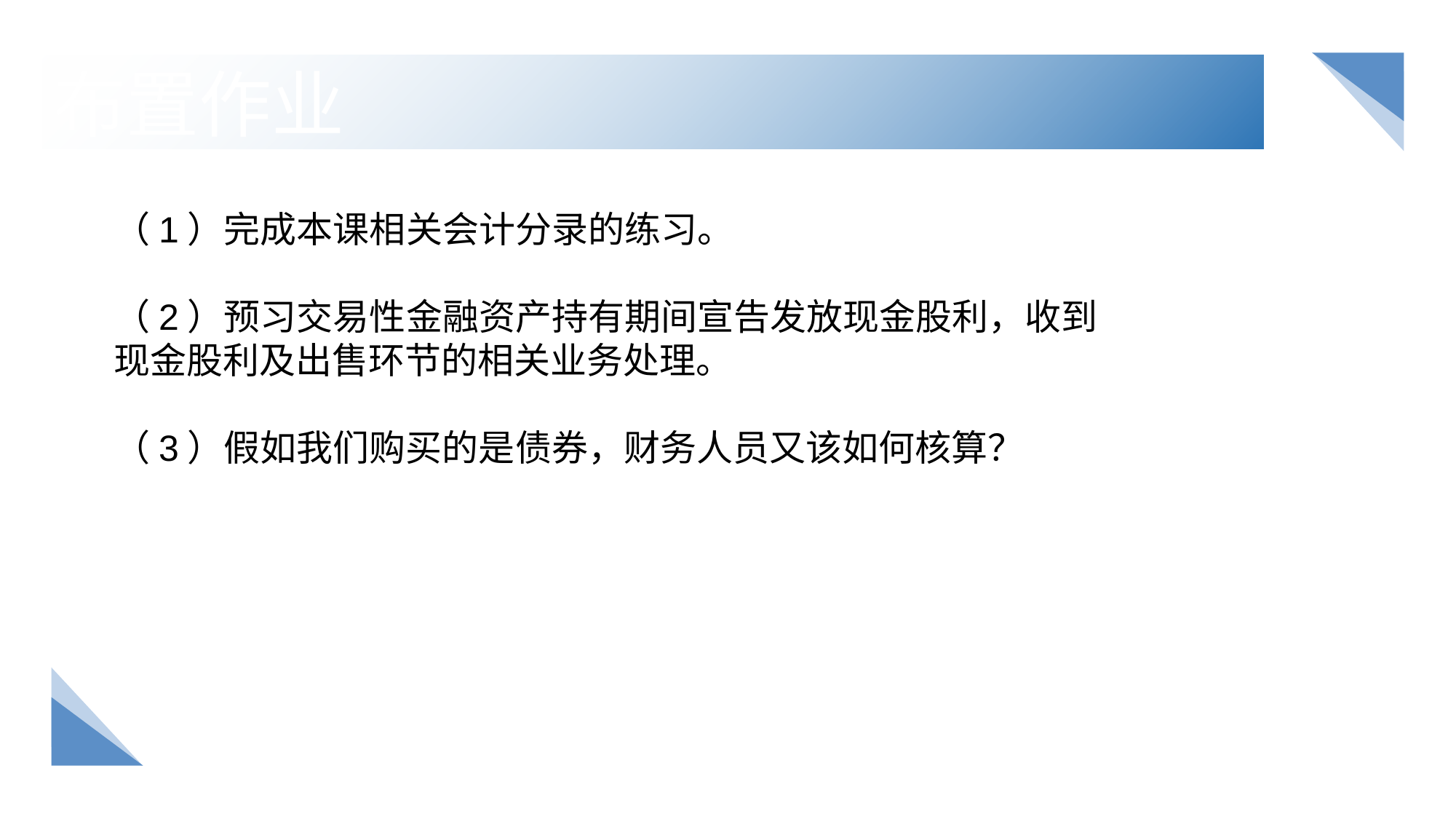

布置作业
（1）完成本课相关会计分录的练习。

（2）预习交易性金融资产持有期间宣告发放现金股利，收到现金股利及出售环节的相关业务处理。

（3）假如我们购买的是债券，财务人员又该如何核算？